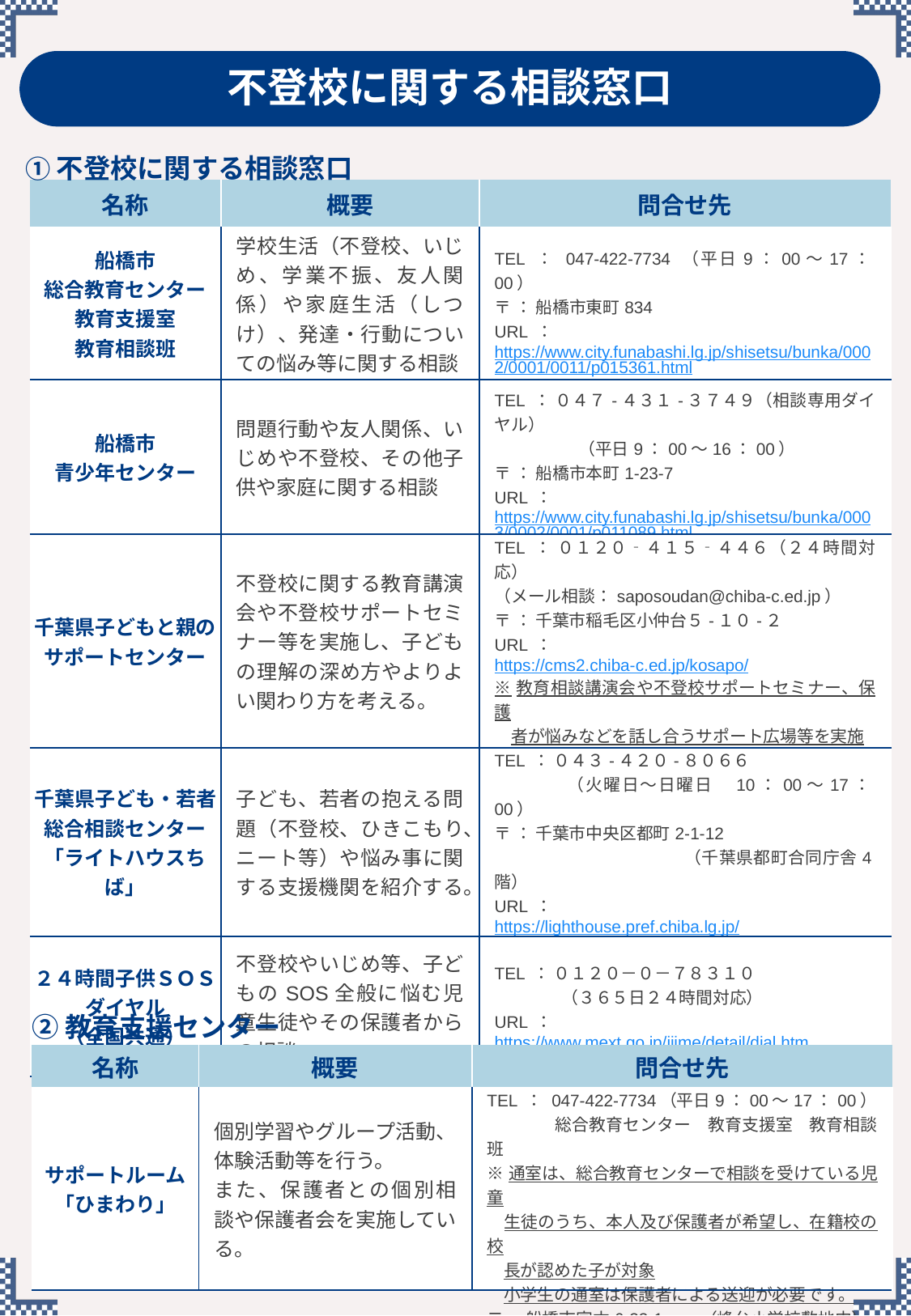

不登校に関する相談窓口
①不登校に関する相談窓口
| 名称 | 概要 | 問合せ先 |
| --- | --- | --- |
| 船橋市 総合教育センター 教育支援室 教育相談班 | 学校生活（不登校、いじめ、学業不振、友人関係）や家庭生活（しつけ）、発達・行動についての悩み等に関する相談 | TEL ： 047-422-7734 （平日9：00～17：00） 〒 ： 船橋市東町834 URL ： https://www.city.funabashi.lg.jp/shisetsu/bunka/0002/0001/0011/p015361.html |
| 船橋市 青少年センター | 問題行動や友人関係、いじめや不登校、その他子供や家庭に関する相談 | TEL ： ０４７-４３１-３７４９（相談専用ダイヤル） 　　　　　（平日9：00～16：00） 〒 ： 船橋市本町1-23-7 URL ： https://www.city.funabashi.lg.jp/shisetsu/bunka/0003/0002/0001/p011089.html |
| 千葉県子どもと親の サポートセンター | 不登校に関する教育講演会や不登校サポートセミナー等を実施し、子どもの理解の深め方やよりよい関わり方を考える。 | TEL ： ０１２０‐４１５‐４４６（２４時間対応） （メール相談：saposoudan@chiba-c.ed.jp） 〒 ： 千葉市稲毛区小仲台５-１０-２ URL ： https://cms2.chiba-c.ed.jp/kosapo/ ※教育相談講演会や不登校サポートセミナー、保護 　者が悩みなどを話し合うサポート広場等を実施 |
| 千葉県子ども・若者 総合相談センター 「ライトハウスちば」 | 子ども、若者の抱える問題（不登校、ひきこもり、ニート等）や悩み事に関する支援機関を紹介する。 | TEL ： ０４３-４２０-８０６６ 　　　　（火曜日～日曜日　10：00～17：00） 〒 ： 千葉市中央区都町2-1-12 　　　　　　　　　　　（千葉県都町合同庁舎4階） URL ： https://lighthouse.pref.chiba.lg.jp/ |
| ２４時間子供ＳＯＳ ダイヤル （全国共通） | 不登校やいじめ等、子どものSOS全般に悩む児童生徒やその保護者からの相談 | TEL ： ０１２０－０－７８３１０ 　　　　（３６５日２４時間対応） URL ： https://www.mext.go.jp/ijime/detail/dial.htm |
②教育支援センター
| 名称 | 概要 | 問合せ先 |
| --- | --- | --- |
| サポートルーム 「ひまわり」 | 個別学習やグループ活動、体験活動等を行う。 また、保護者との個別相談や保護者会を実施している。 | TEL ： 047-422-7734（平日9：00～17：00） 　　　　総合教育センター　教育支援室　教育相談班 ※通室は、総合教育センターで相談を受けている児童 　生徒のうち、本人及び保護者が希望し、在籍校の校 　長が認めた子が対象 　小学生の通室は保護者による送迎が必要です。 〒 : 船橋市宮本6-33-1　　（峰台小学校敷地内） |